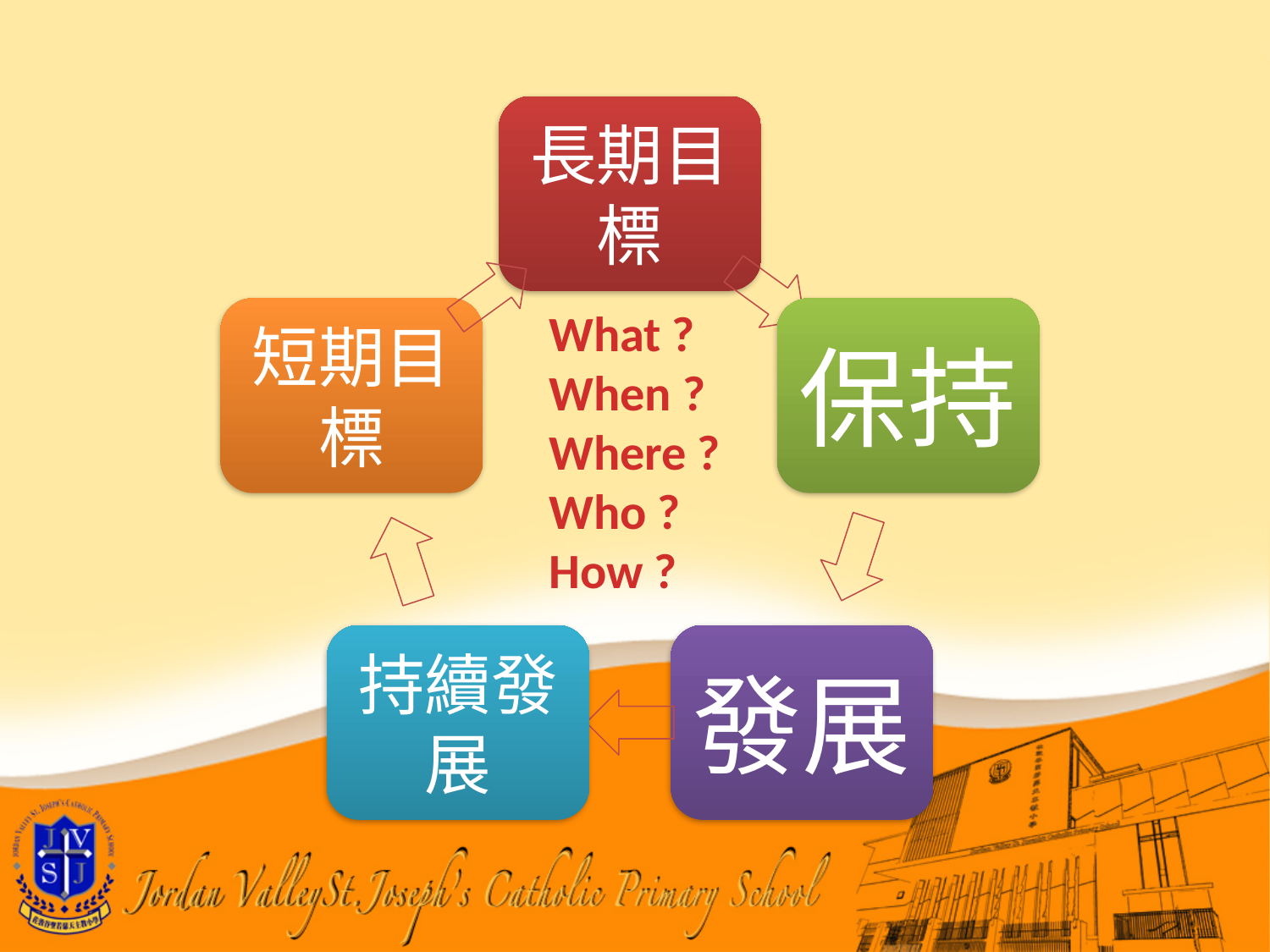

長期目標
保持
發展
持續發展
短期目標
What ?
When ?
Where ?
Who ?
How ?